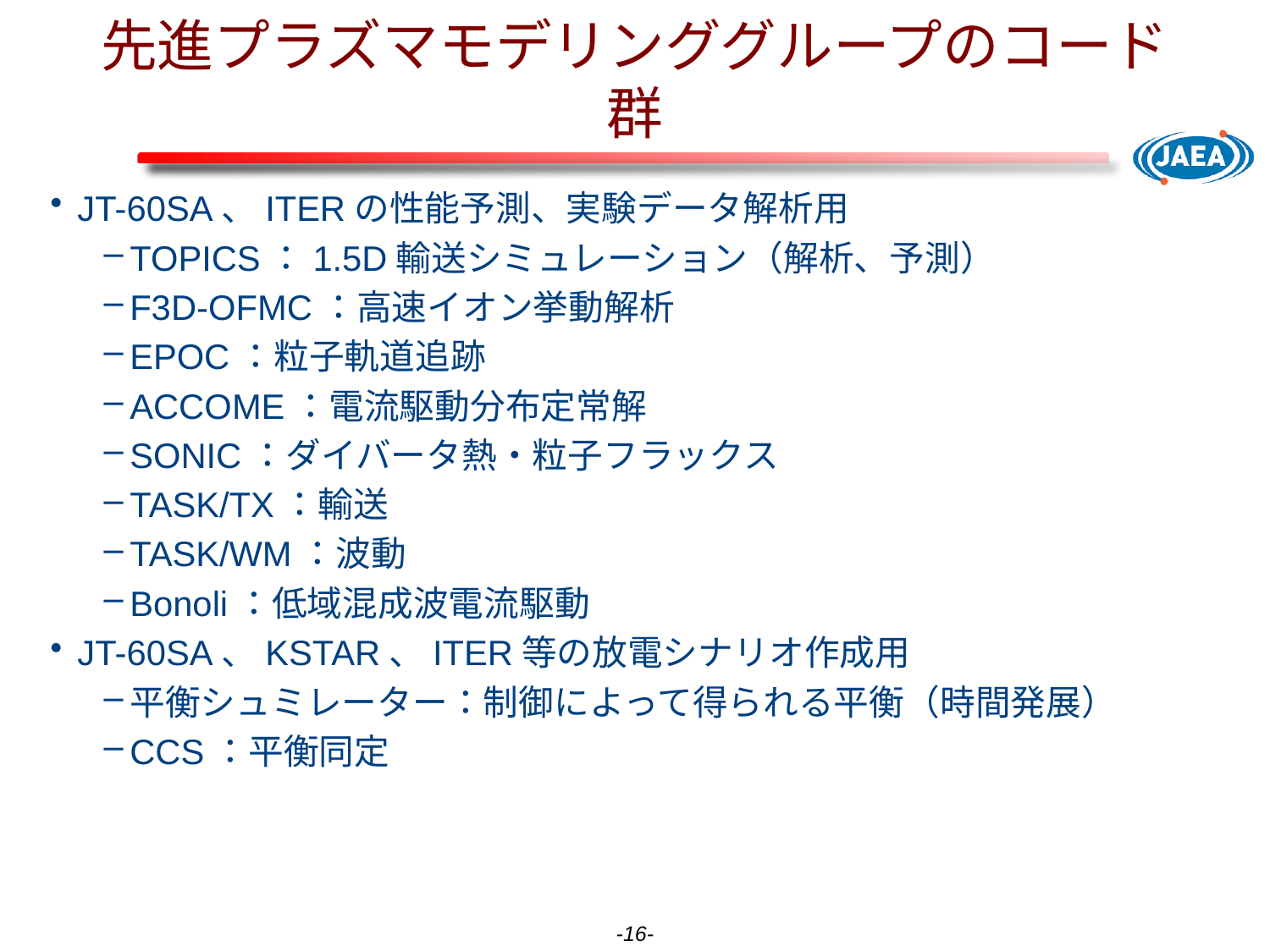

# 先進プラズマモデリンググループのコード群
JT-60SA、ITERの性能予測、実験データ解析用
TOPICS：1.5D輸送シミュレーション（解析、予測）
F3D-OFMC：高速イオン挙動解析
EPOC：粒子軌道追跡
ACCOME：電流駆動分布定常解
SONIC：ダイバータ熱・粒子フラックス
TASK/TX：輸送
TASK/WM：波動
Bonoli：低域混成波電流駆動
JT-60SA、KSTAR、ITER等の放電シナリオ作成用
平衡シュミレーター：制御によって得られる平衡（時間発展）
CCS：平衡同定